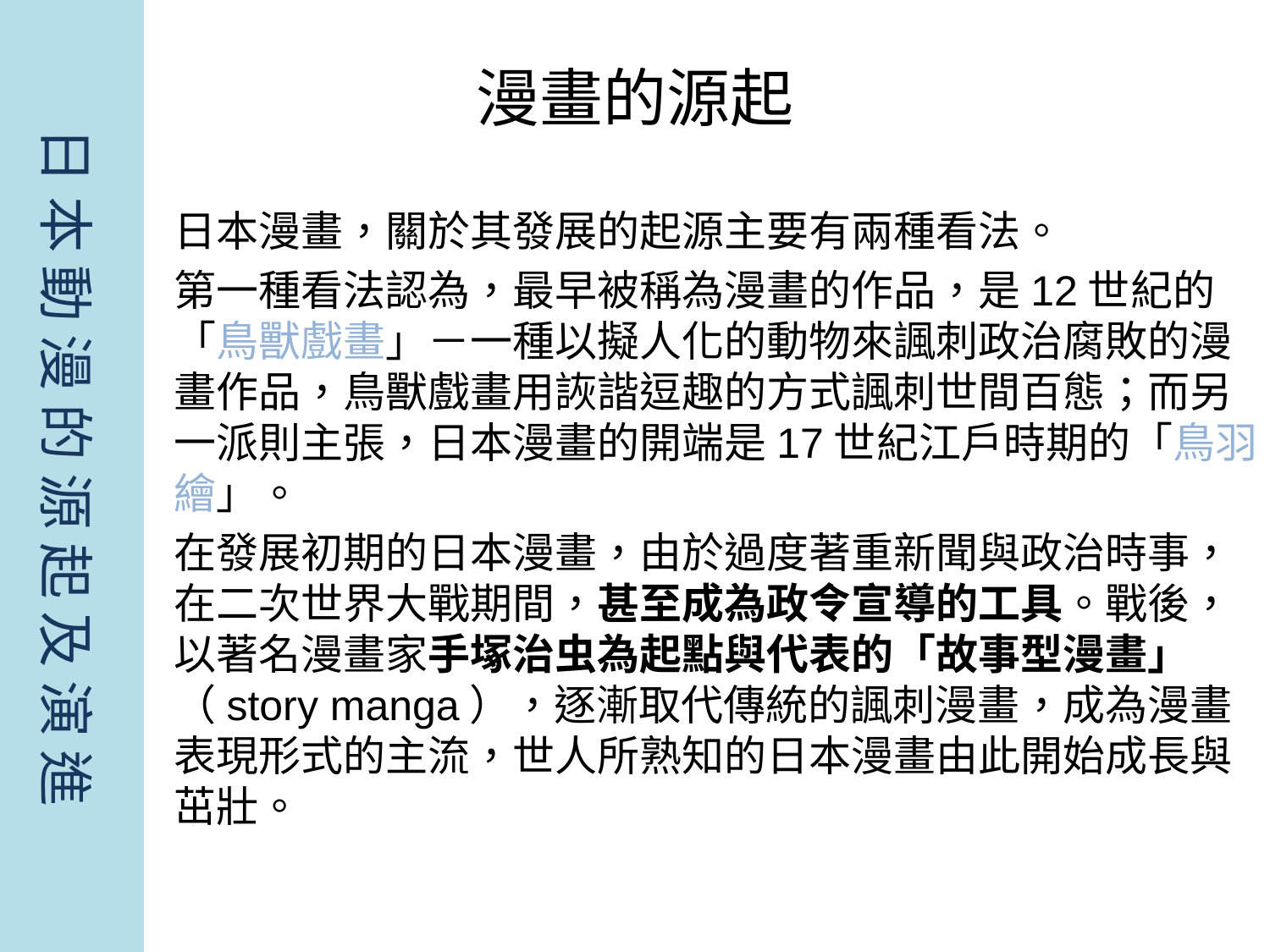

日 本 動 漫 的 源 起 及 演 進
# 漫畫的源起
日本漫畫，關於其發展的起源主要有兩種看法。
第一種看法認為，最早被稱為漫畫的作品，是12世紀的「鳥獸戲畫」－一種以擬人化的動物來諷刺政治腐敗的漫畫作品，鳥獸戲畫用詼諧逗趣的方式諷刺世間百態；而另一派則主張，日本漫畫的開端是17世紀江戶時期的「鳥羽繪」。
在發展初期的日本漫畫，由於過度著重新聞與政治時事，在二次世界大戰期間，甚至成為政令宣導的工具。戰後，以著名漫畫家手塚治虫為起點與代表的「故事型漫畫」（story manga），逐漸取代傳統的諷刺漫畫，成為漫畫表現形式的主流，世人所熟知的日本漫畫由此開始成長與茁壯。